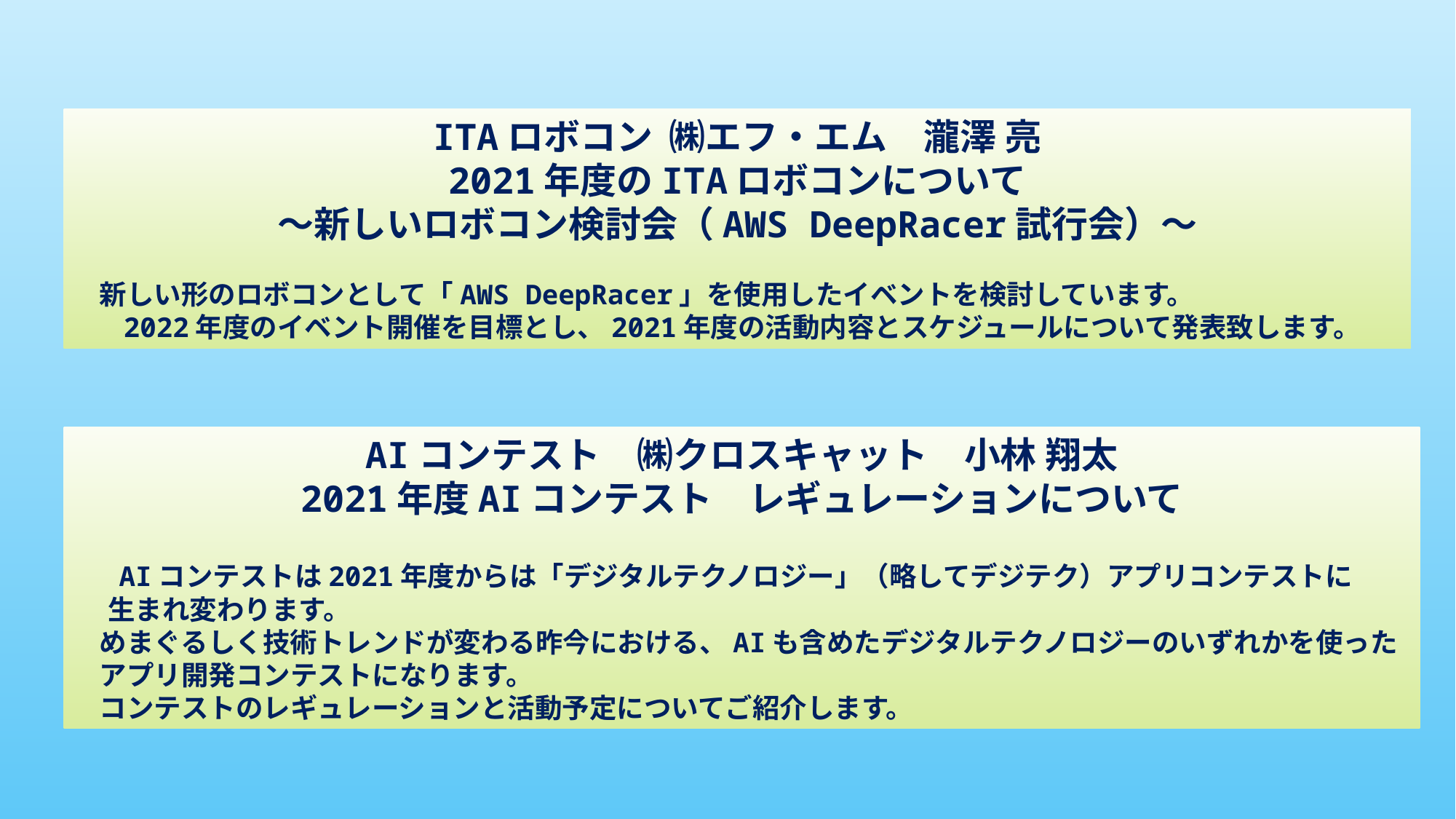

ITAロボコン  ㈱エフ・エム　瀧澤 亮
2021年度のITAロボコンについて
～新しいロボコン検討会（AWS DeepRacer試行会）～

   新しい形のロボコンとして「AWS DeepRacer」を使用したイベントを検討しています。
   2022年度のイベント開催を目標とし、2021年度の活動内容とスケジュールについて発表致します。
AIコンテスト　㈱クロスキャット　小林 翔太
2021年度AIコンテスト　レギュレーションについて

　 AIコンテストは2021年度からは「デジタルテクノロジー」（略してデジテク）アプリコンテストに
　 生まれ変わります。
   めまぐるしく技術トレンドが変わる昨今における、AIも含めたデジタルテクノロジーのいずれかを使った
   アプリ開発コンテストになります。
   コンテストのレギュレーションと活動予定についてご紹介します。